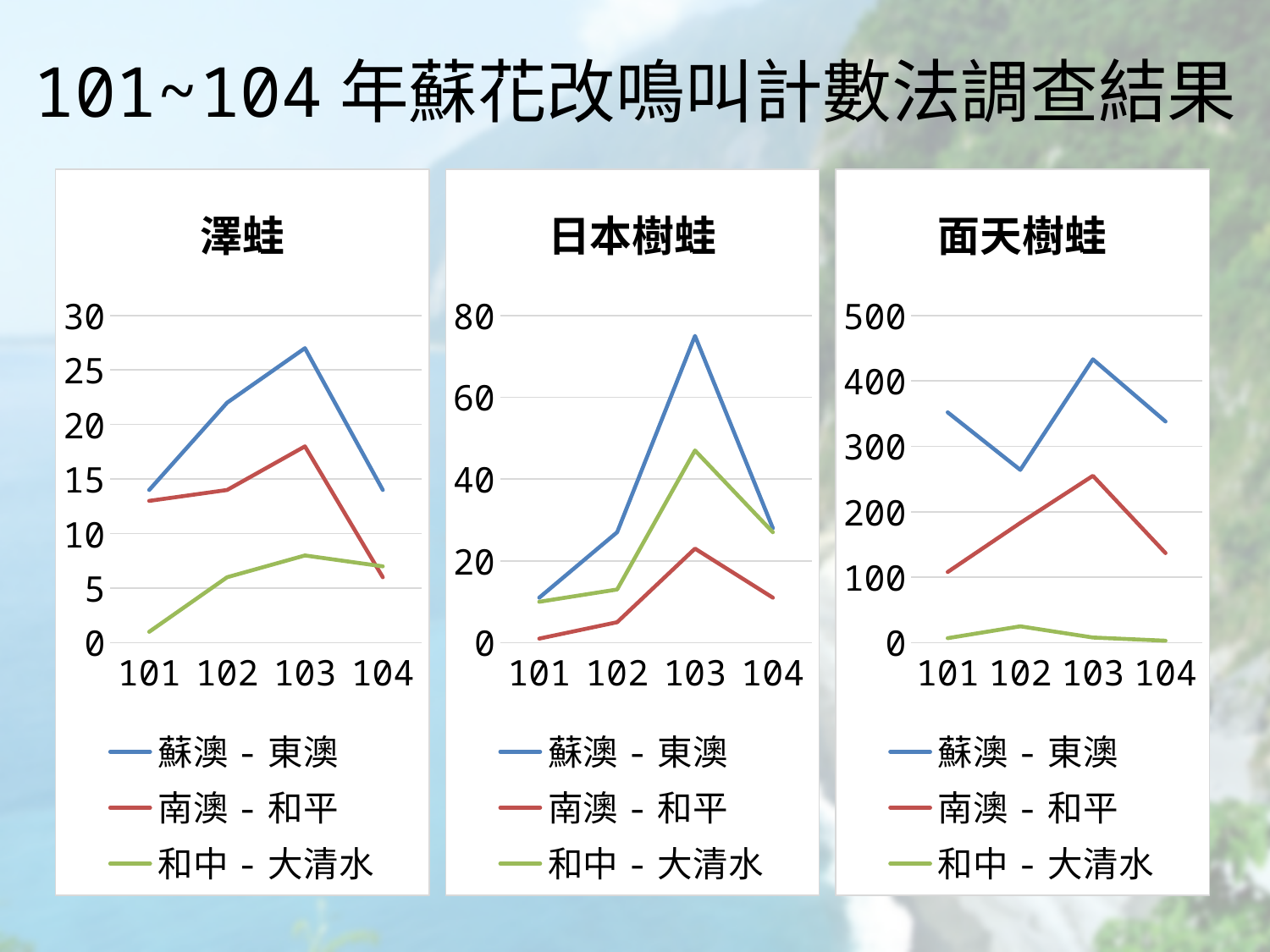

101~104年蘇花改鳴叫計數法調查結果

### Chart: 澤蛙

| Category | 蘇澳-東澳 | 南澳-和平 | 和中-大清水 |
|---|---|---|---|
| 101 | 14.0 | 13.0 | 1.0 |
| 102 | 22.0 | 14.0 | 6.0 |
| 103 | 27.0 | 18.0 | 8.0 |
| 104 | 14.0 | 6.0 | 7.0 |

### Chart: 日本樹蛙

| Category | 蘇澳-東澳 | 南澳-和平 | 和中-大清水 |
|---|---|---|---|
| 101 | 11.0 | 1.0 | 10.0 |
| 102 | 27.0 | 5.0 | 13.0 |
| 103 | 75.0 | 23.0 | 47.0 |
| 104 | 28.0 | 11.0 | 27.0 |

### Chart: 面天樹蛙

| Category | 蘇澳-東澳 | 南澳-和平 | 和中-大清水 |
|---|---|---|---|
| 101 | 352.0 | 108.0 | 7.0 |
| 102 | 264.0 | 183.0 | 25.0 |
| 103 | 433.0 | 255.0 | 8.0 |
| 104 | 338.0 | 137.0 | 3.0 |